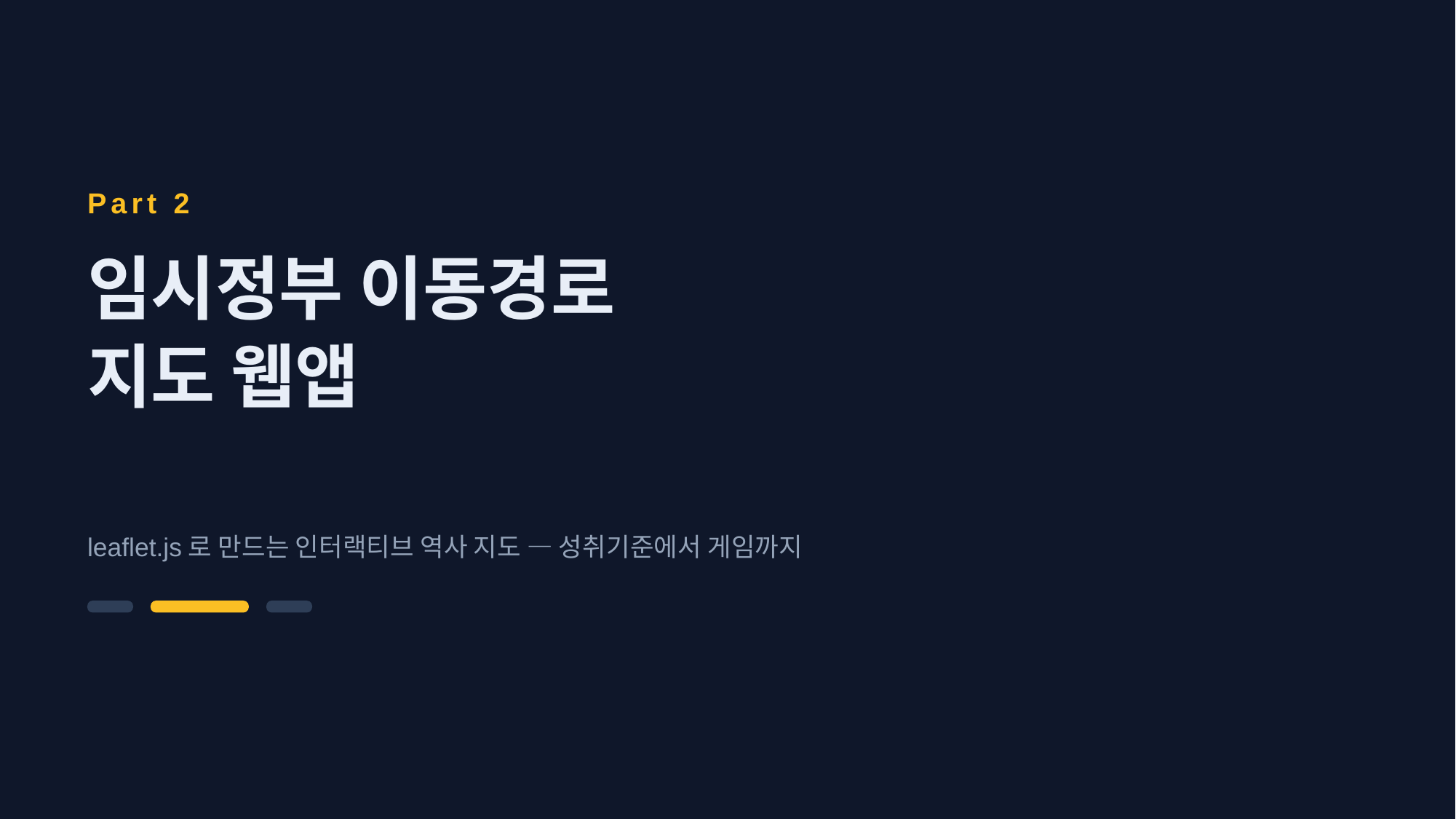

Part 2
임시정부 이동경로
지도 웹앱
leaflet.js로 만드는 인터랙티브 역사 지도 — 성취기준에서 게임까지